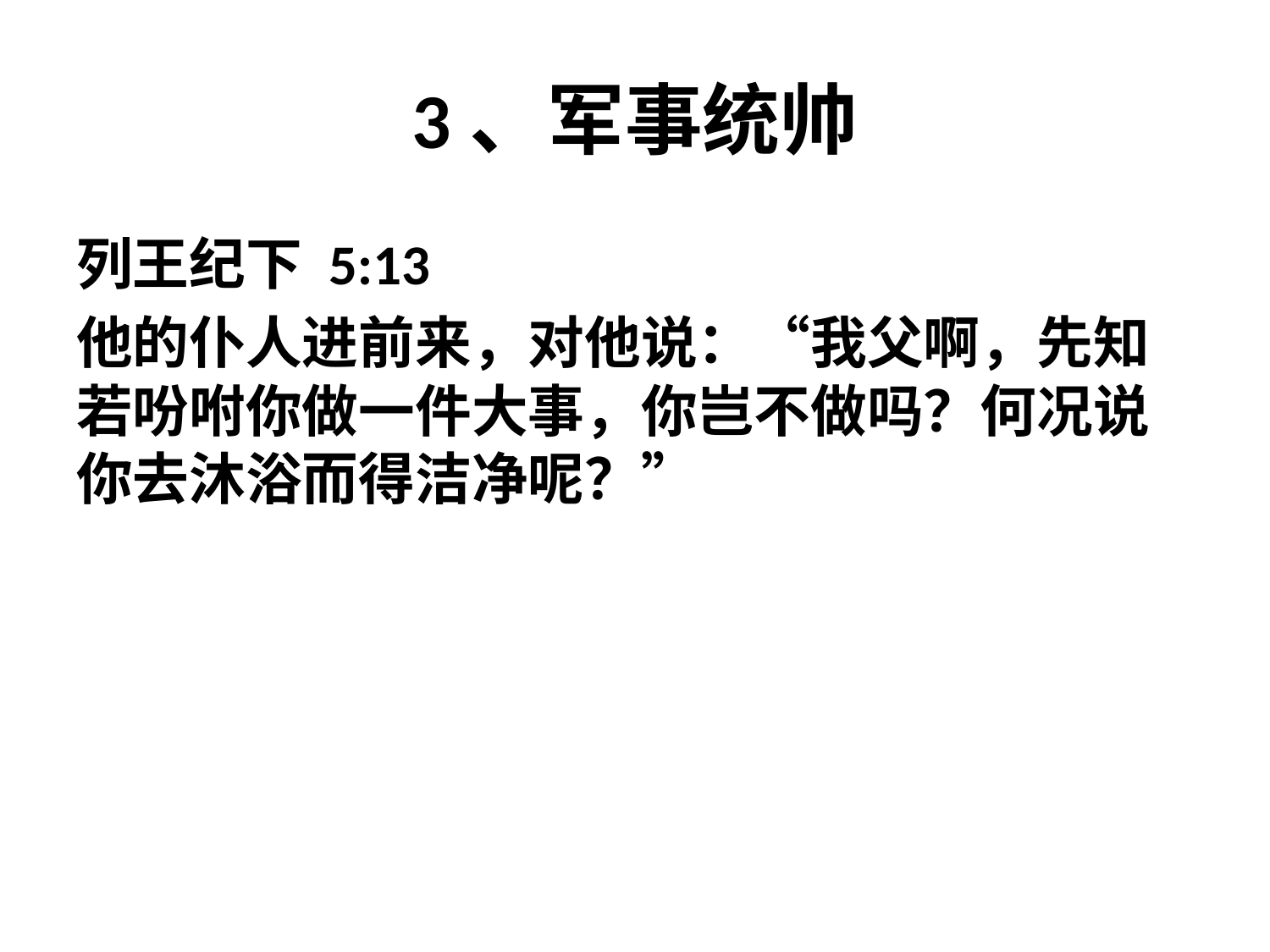

# 3、军事统帅
列王纪下 5:13
他的仆人进前来，对他说：“我父啊，先知若吩咐你做一件大事，你岂不做吗？何况说你去沐浴而得洁净呢？”